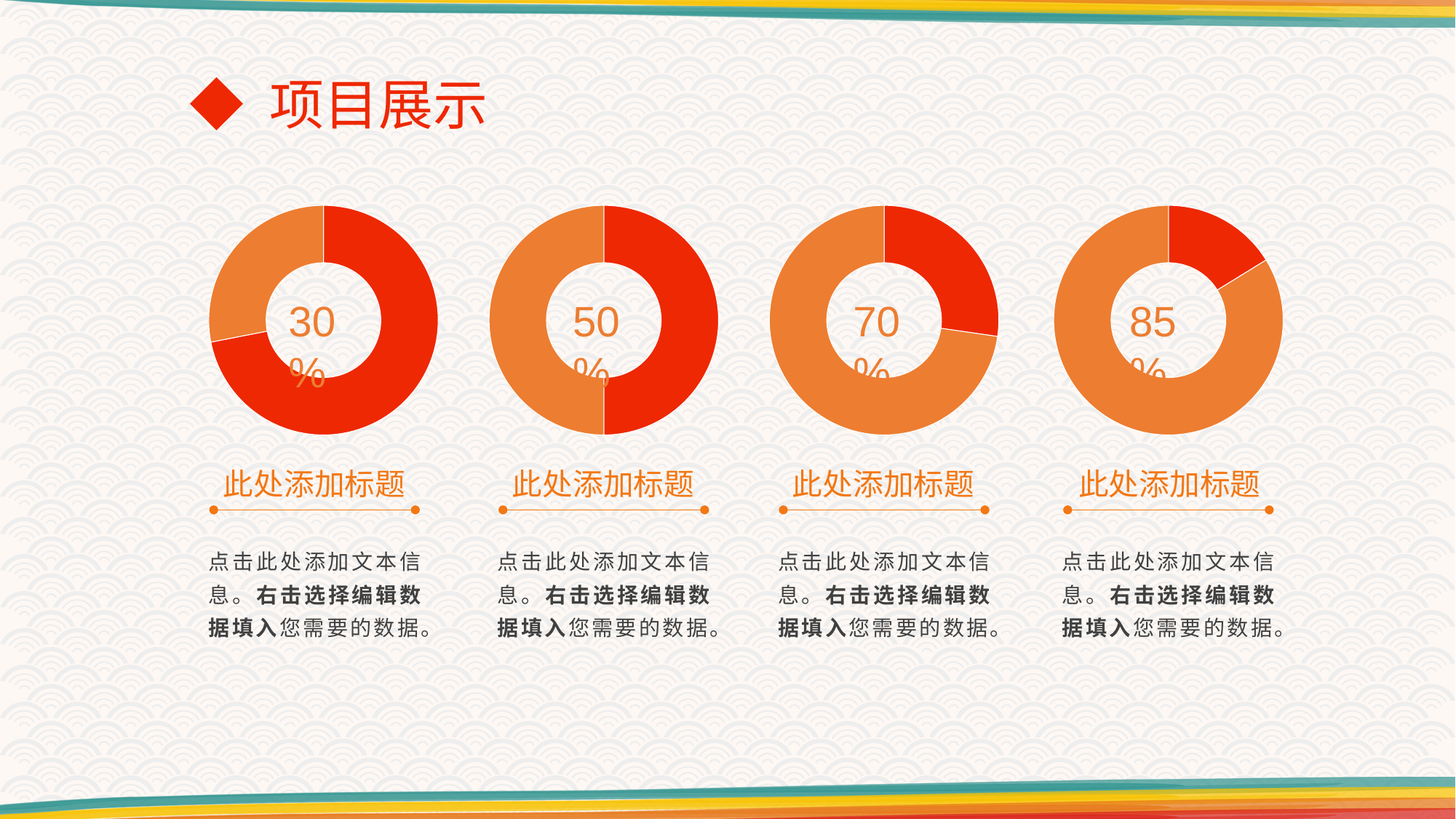

◆ 项目展示

### Chart

| Category | 销售额 |
|---|---|
| 第一季度 | 8.2 |
| 第二季度 | 3.2 |

### Chart

| Category | 销售额 |
|---|---|
| 第一季度 | 8.2 |
| 第二季度 | 8.2 |

### Chart

| Category | 销售额 |
|---|---|
| 第一季度 | 1.2 |
| 第二季度 | 3.2 |

### Chart

| Category | 销售额 |
|---|---|
| 第一季度 | 1.2 |
| 第二季度 | 6.2 |
30%
50%
70%
85%
此处添加标题
此处添加标题
此处添加标题
此处添加标题
点击此处添加文本信息。右击选择编辑数据填入您需要的数据。
点击此处添加文本信息。右击选择编辑数据填入您需要的数据。
点击此处添加文本信息。右击选择编辑数据填入您需要的数据。
点击此处添加文本信息。右击选择编辑数据填入您需要的数据。